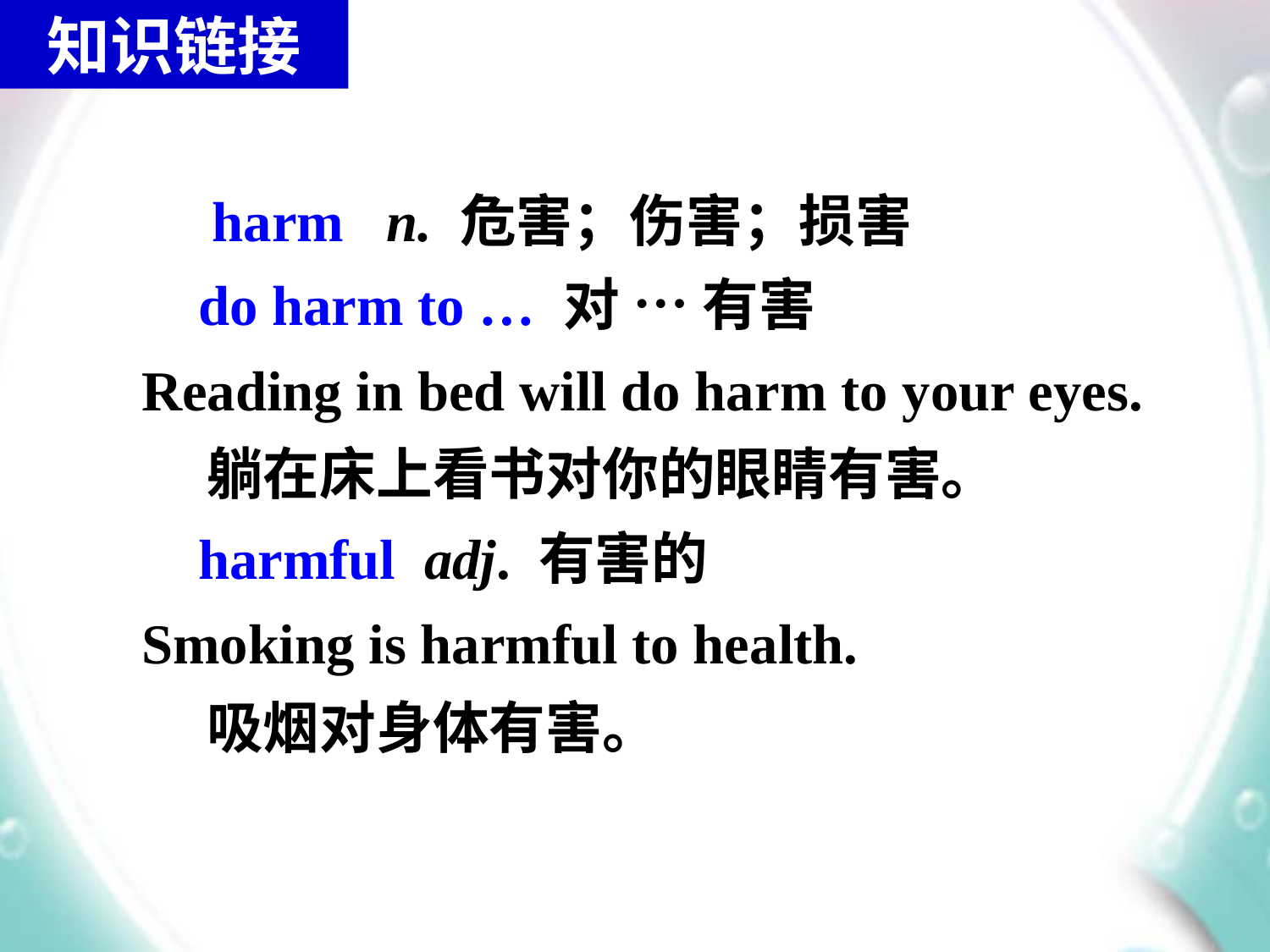

知识链接
     harm   n. 危害；伤害；损害
    do harm to … 对 … 有害
Reading in bed will do harm to your eyes.
    躺在床上看书对你的眼睛有害。
    harmful  adj. 有害的
Smoking is harmful to health.
    吸烟对身体有害。